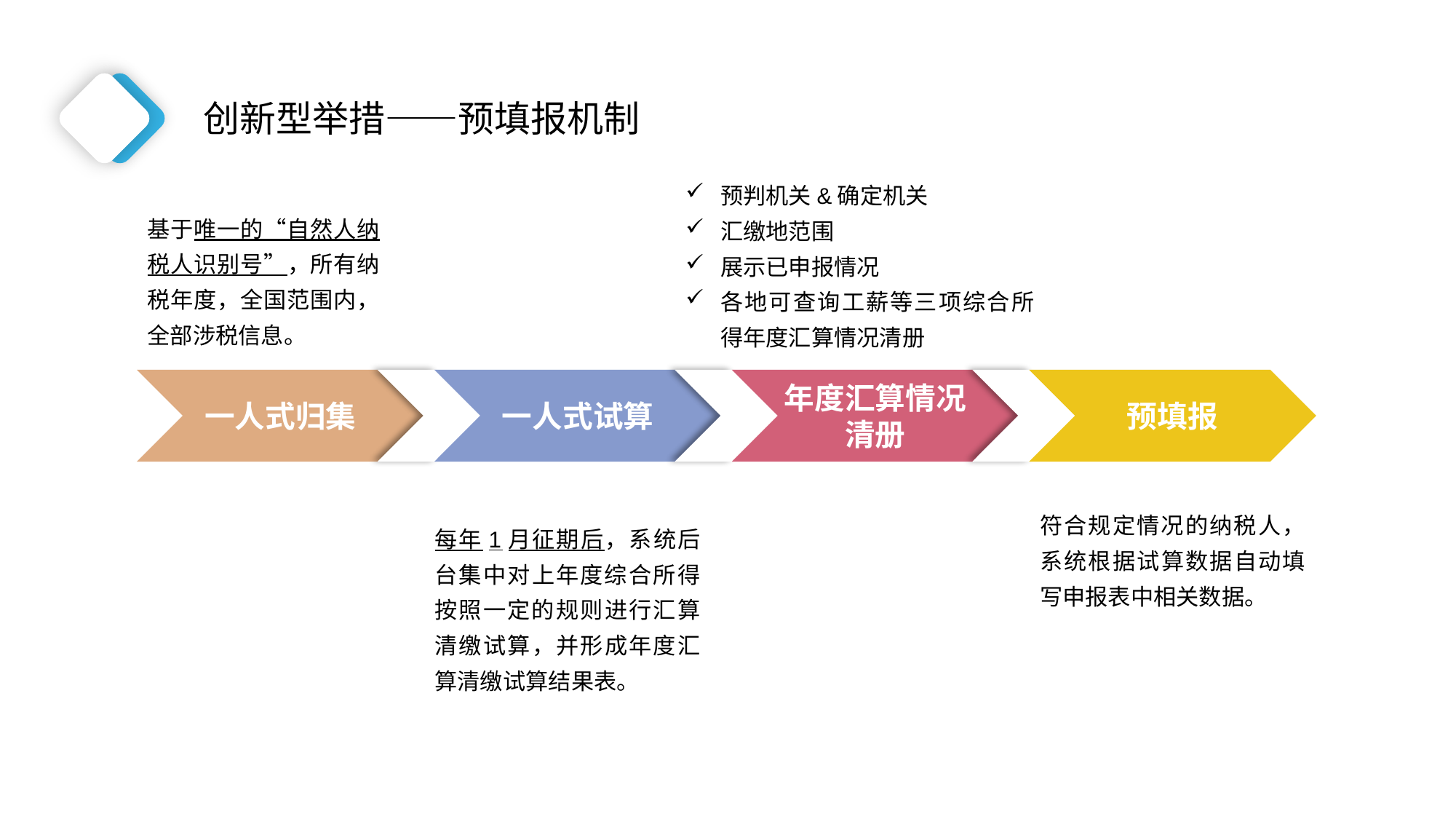

创新型举措——预填报机制

预判机关&确定机关
汇缴地范围
展示已申报情况
各地可查询工薪等三项综合所得年度汇算情况清册
基于唯一的“自然人纳税人识别号”，所有纳税年度，全国范围内，全部涉税信息。
一人式归集

一人式试算

年度汇算情况清册

预填报
每年1月征期后，系统后台集中对上年度综合所得按照一定的规则进行汇算清缴试算，并形成年度汇算清缴试算结果表。
符合规定情况的纳税人，系统根据试算数据自动填写申报表中相关数据。